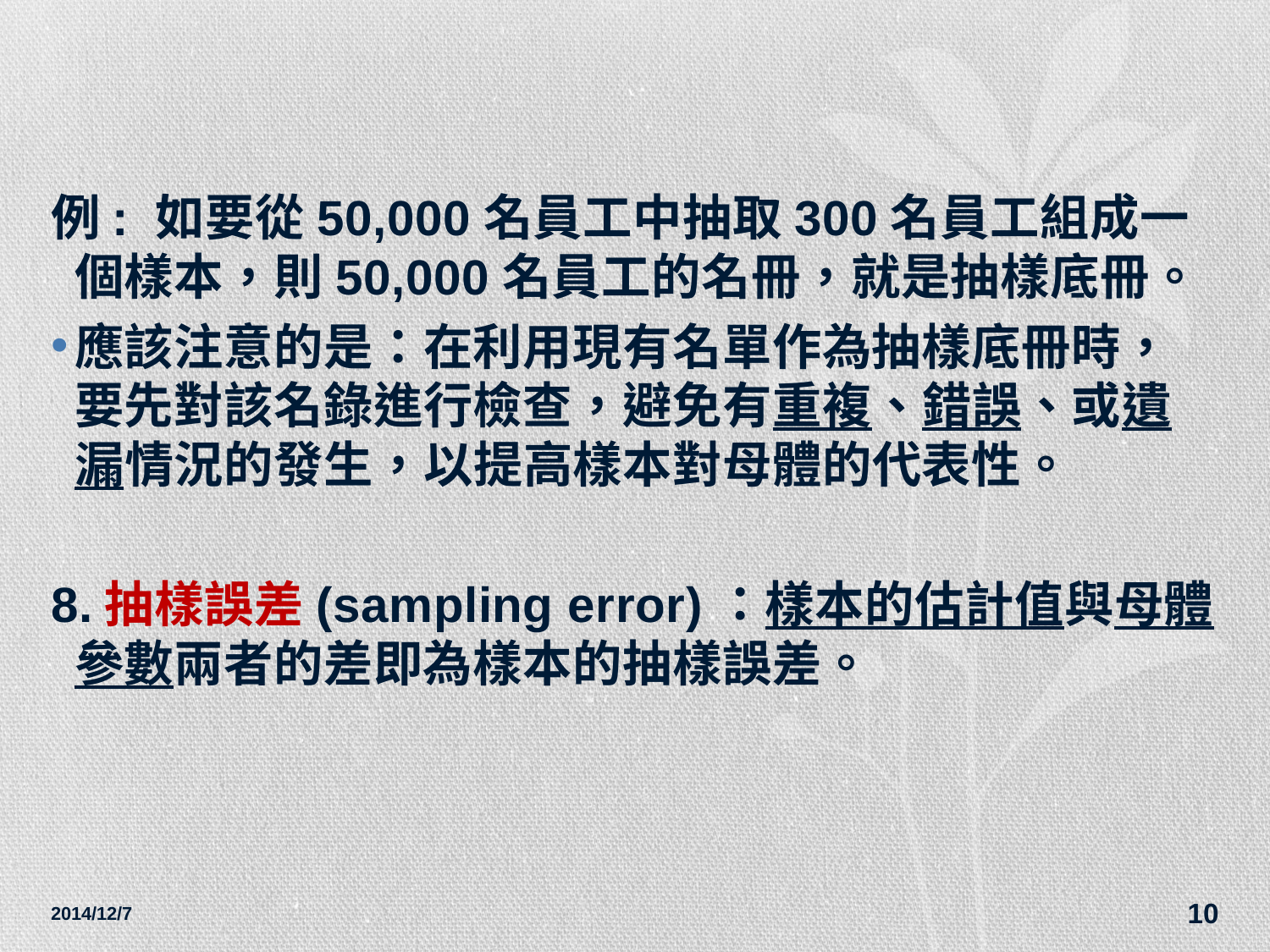

#
例: 如要從50,000名員工中抽取300名員工組成一個樣本，則50,000名員工的名冊，就是抽樣底冊。
應該注意的是：在利用現有名單作為抽樣底冊時，要先對該名錄進行檢查，避免有重複、錯誤、或遺漏情況的發生，以提高樣本對母體的代表性。

8.抽樣誤差(sampling error)：樣本的估計值與母體參數兩者的差即為樣本的抽樣誤差。

2014/12/7
10